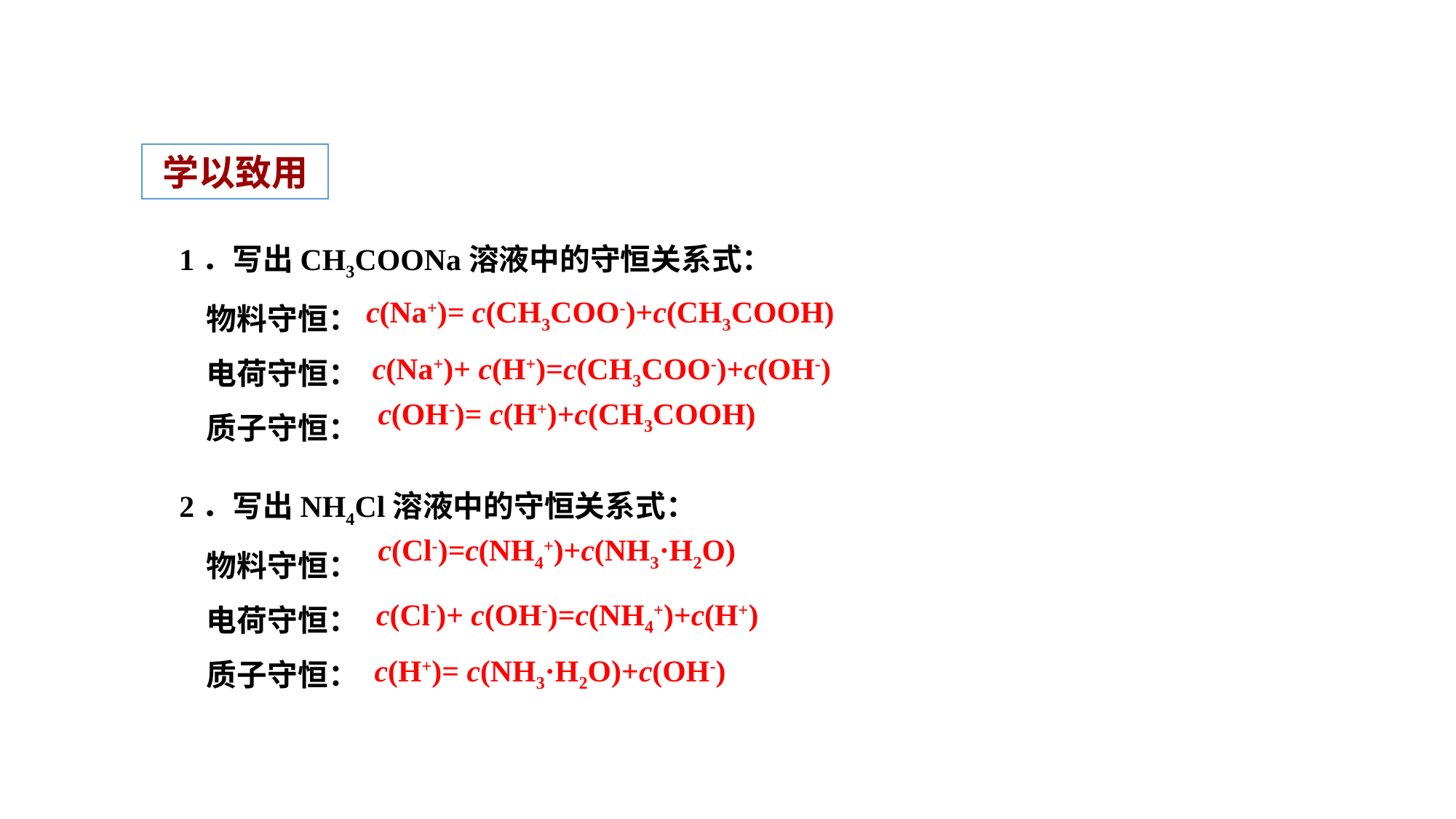

学以致用
1．写出CH3COONa溶液中的守恒关系式：
物料守恒：
电荷守恒：
质子守恒：
c(Na+)= c(CH3COO-)+c(CH3COOH)
c(Na+)+ c(H+)=c(CH3COO-)+c(OH-)
c(OH-)= c(H+)+c(CH3COOH)
2．写出NH4Cl溶液中的守恒关系式：
物料守恒：
电荷守恒：
质子守恒：
c(Cl-)=c(NH4+)+c(NH3·H2O)
c(Cl-)+ c(OH-)=c(NH4+)+c(H+)
c(H+)= c(NH3·H2O)+c(OH-)